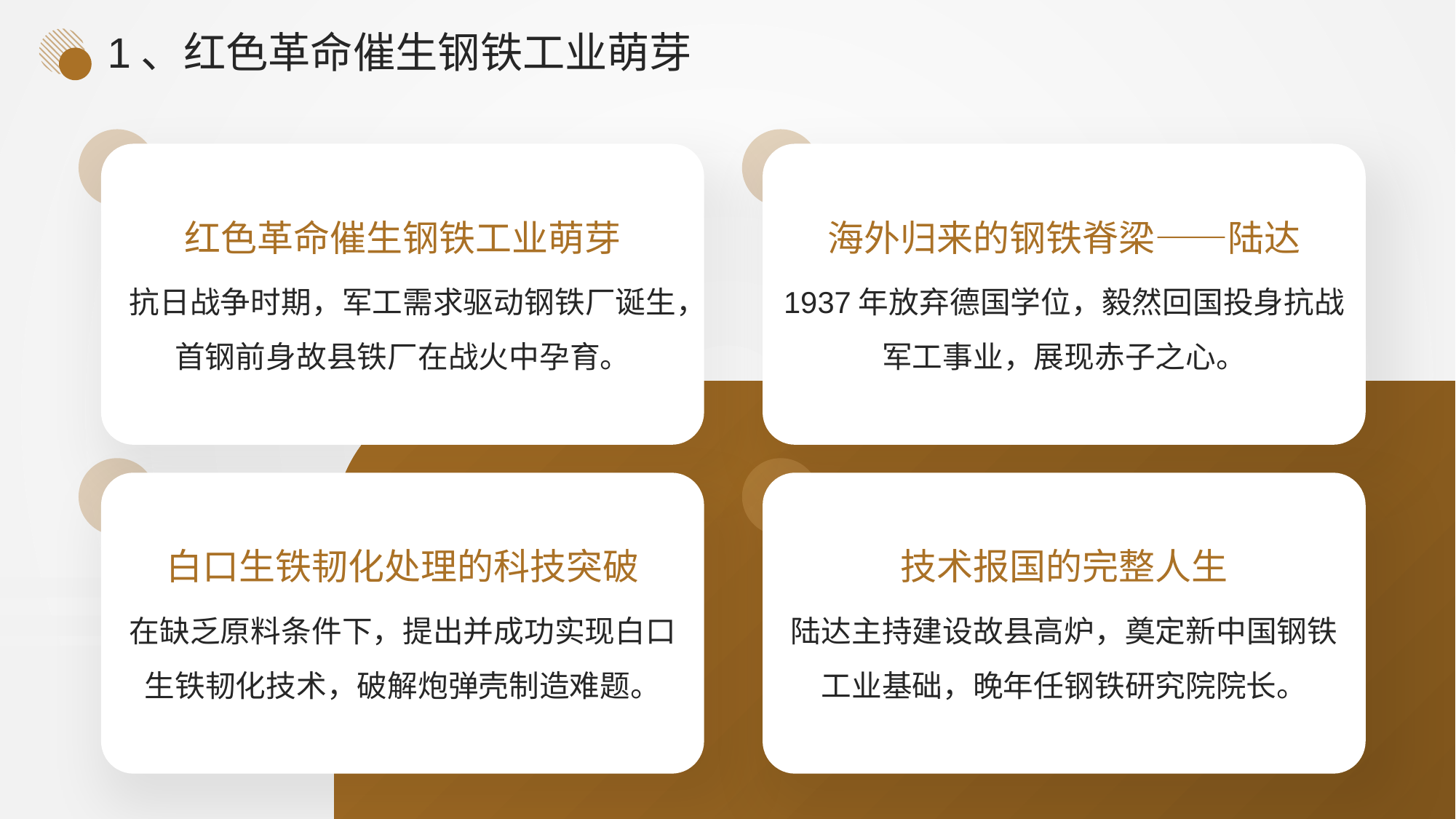

1、红色革命催生钢铁工业萌芽

红色革命催生钢铁工业萌芽
海外归来的钢铁脊梁——陆达
抗日战争时期，军工需求驱动钢铁厂诞生，首钢前身故县铁厂在战火中孕育。
1937年放弃德国学位，毅然回国投身抗战军工事业，展现赤子之心。

白口生铁韧化处理的科技突破
技术报国的完整人生

在缺乏原料条件下，提出并成功实现白口生铁韧化技术，破解炮弹壳制造难题。
陆达主持建设故县高炉，奠定新中国钢铁工业基础，晚年任钢铁研究院院长。